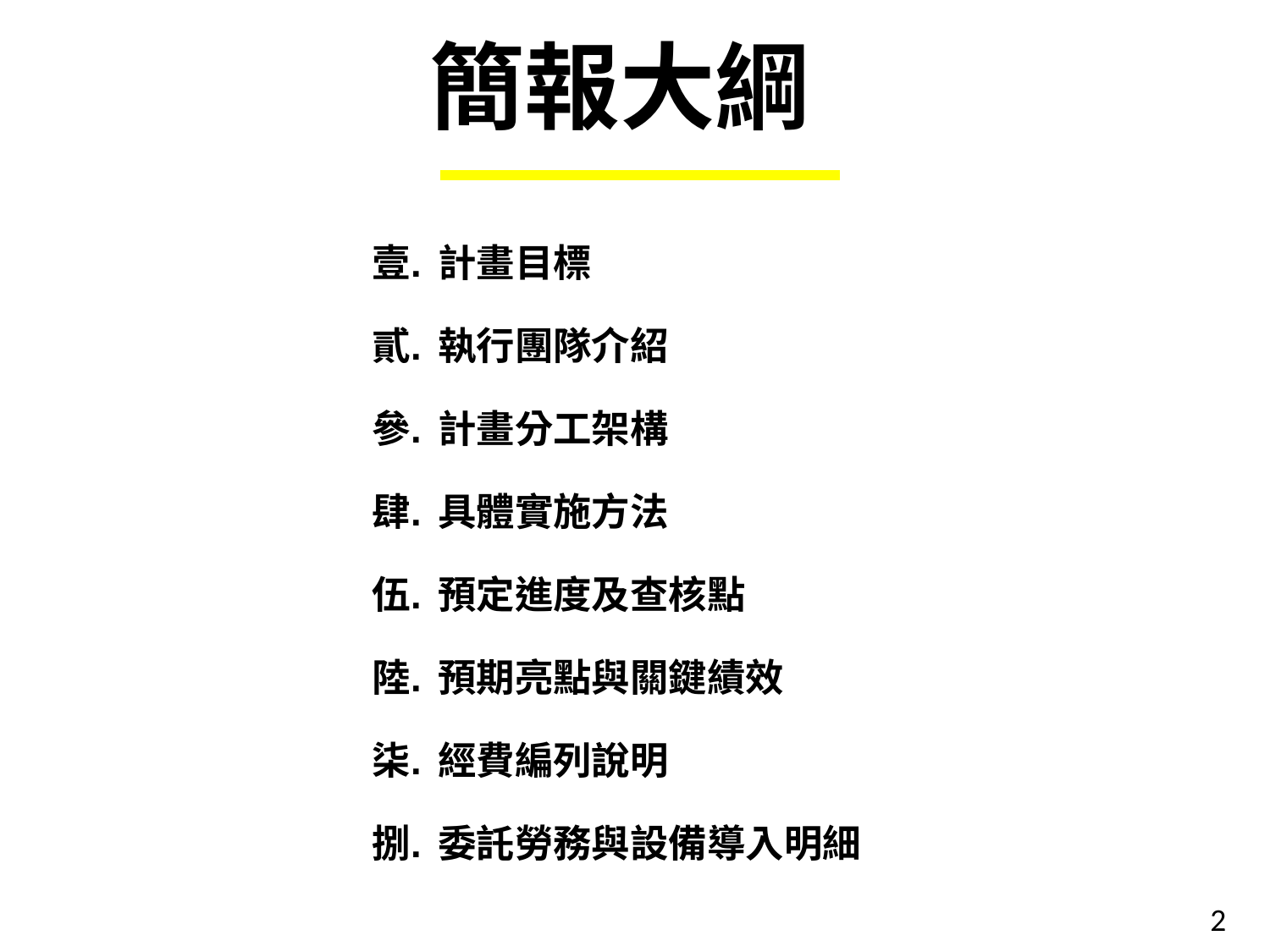

# 簡報大綱
計畫目標
執行團隊介紹
計畫分工架構
具體實施方法
預定進度及查核點
預期亮點與關鍵績效
經費編列說明
委託勞務與設備導入明細
2